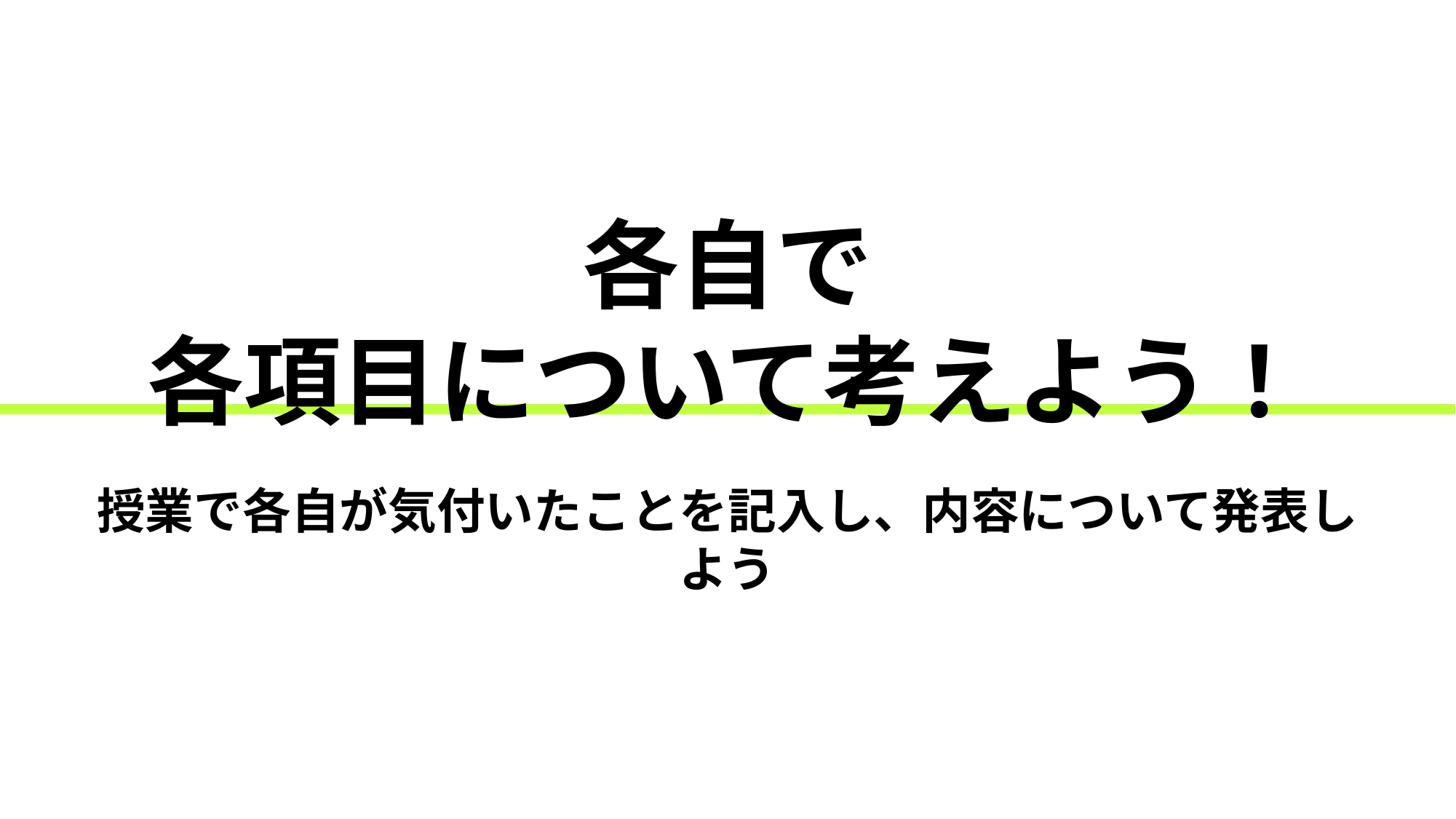

各自で
各項目について考えよう！

授業で各自が気付いたことを記入し、内容について発表しよう